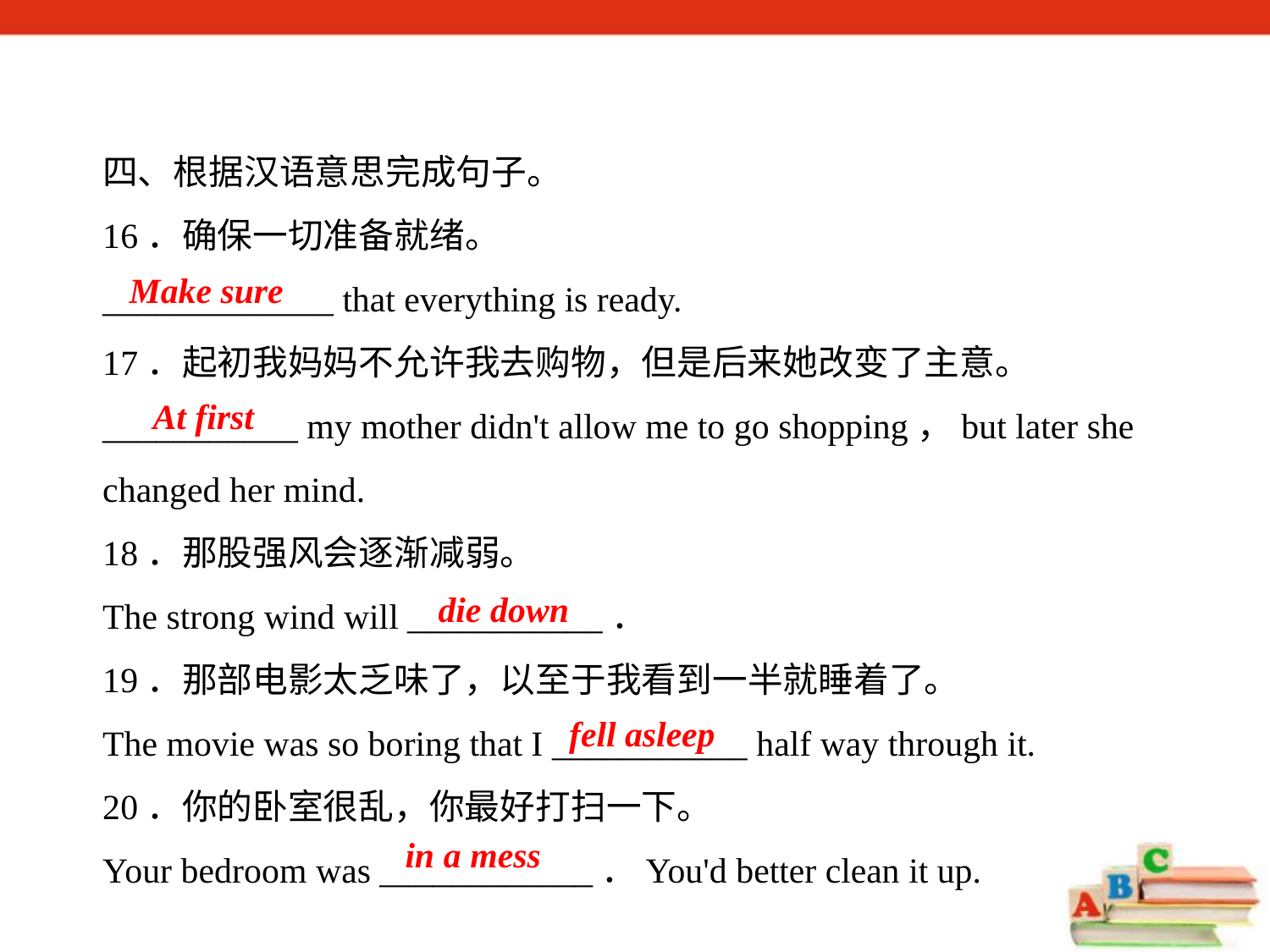

四、根据汉语意思完成句子。
16．确保一切准备就绪。
_____________ that everything is ready.
17．起初我妈妈不允许我去购物，但是后来她改变了主意。
___________ my mother didn't allow me to go shopping，but later she changed her mind.
18．那股强风会逐渐减弱。
The strong wind will ___________．
19．那部电影太乏味了，以至于我看到一半就睡着了。
The movie was so boring that I ___________ half way through it.
20．你的卧室很乱，你最好打扫一下。
Your bedroom was ____________．You'd better clean it up.
Make sure
At first
die down
fell asleep
in a mess